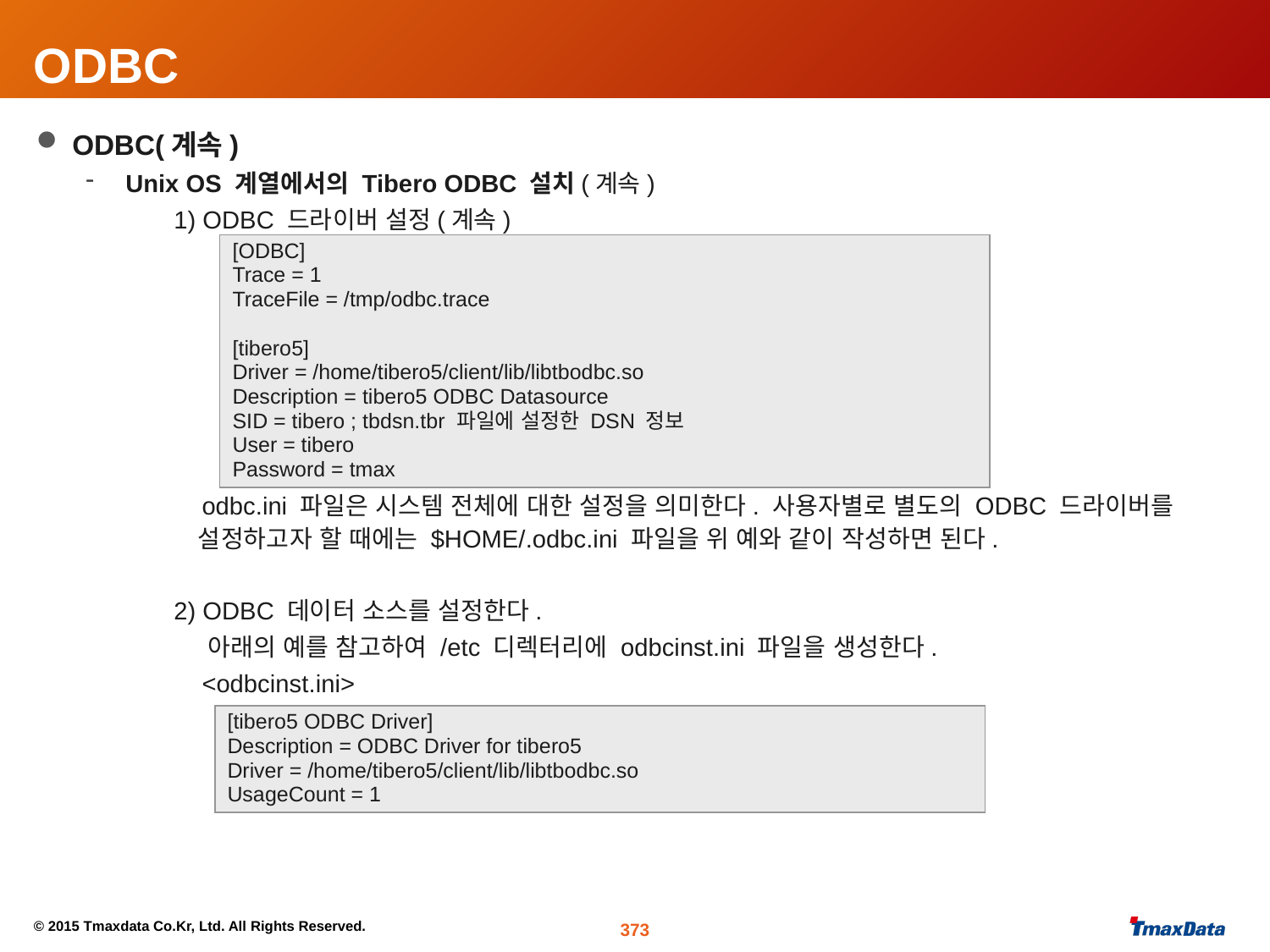

ODBC
 ODBC(계속)
Unix OS 계열에서의 Tibero ODBC 설치(계속)
1) ODBC 드라이버 설정(계속)

    odbc.ini 파일은 시스템 전체에 대한 설정을 의미한다. 사용자별로 별도의 ODBC 드라이버를
       설정하고자 할 때에는 $HOME/.odbc.ini 파일을 위 예와 같이 작성하면 된다.

2) ODBC 데이터 소스를 설정한다.
    아래의 예를 참고하여 /etc 디렉터리에 odbcinst.ini 파일을 생성한다.
    <odbcinst.ini>

[ODBC]
Trace = 1
TraceFile = /tmp/odbc.trace

[tibero5]
Driver = /home/tibero5/client/lib/libtbodbc.so
Description = tibero5 ODBC Datasource
SID = tibero ; tbdsn.tbr 파일에 설정한 DSN 정보
User = tibero
Password = tmax
[tibero5 ODBC Driver]
Description = ODBC Driver for tibero5
Driver = /home/tibero5/client/lib/libtbodbc.so
UsageCount = 1